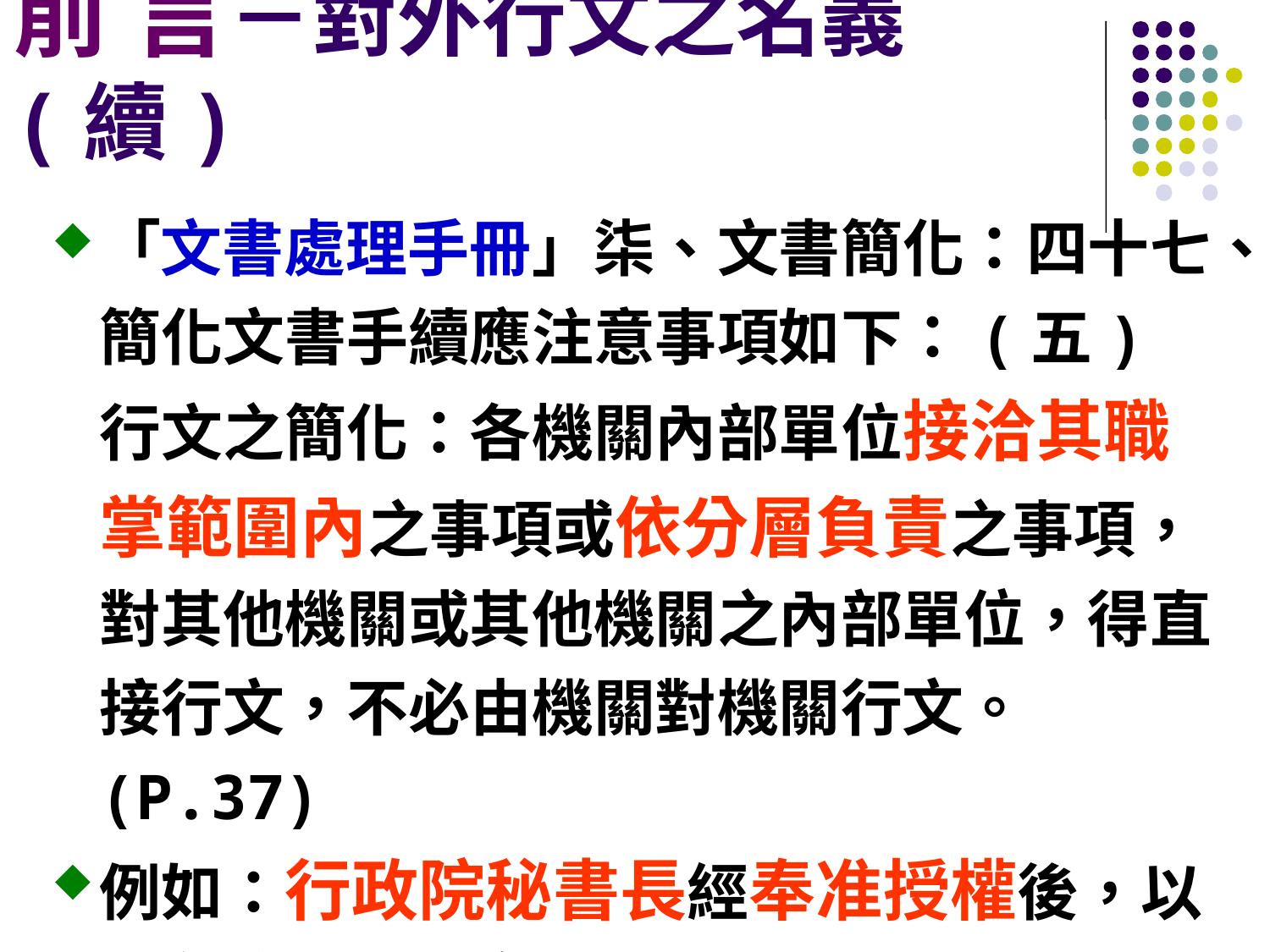

前 言－對外行文之名義(續)
「文書處理手冊」柒、文書簡化：四十七、簡化文書手續應注意事項如下：(五)行文之簡化：各機關內部單位接洽其職掌範圍內之事項或依分層負責之事項，對其他機關或其他機關之內部單位，得直接行文，不必由機關對機關行文。(P.37)
例如：行政院秘書長經奉准授權後，以其名義對外行文。